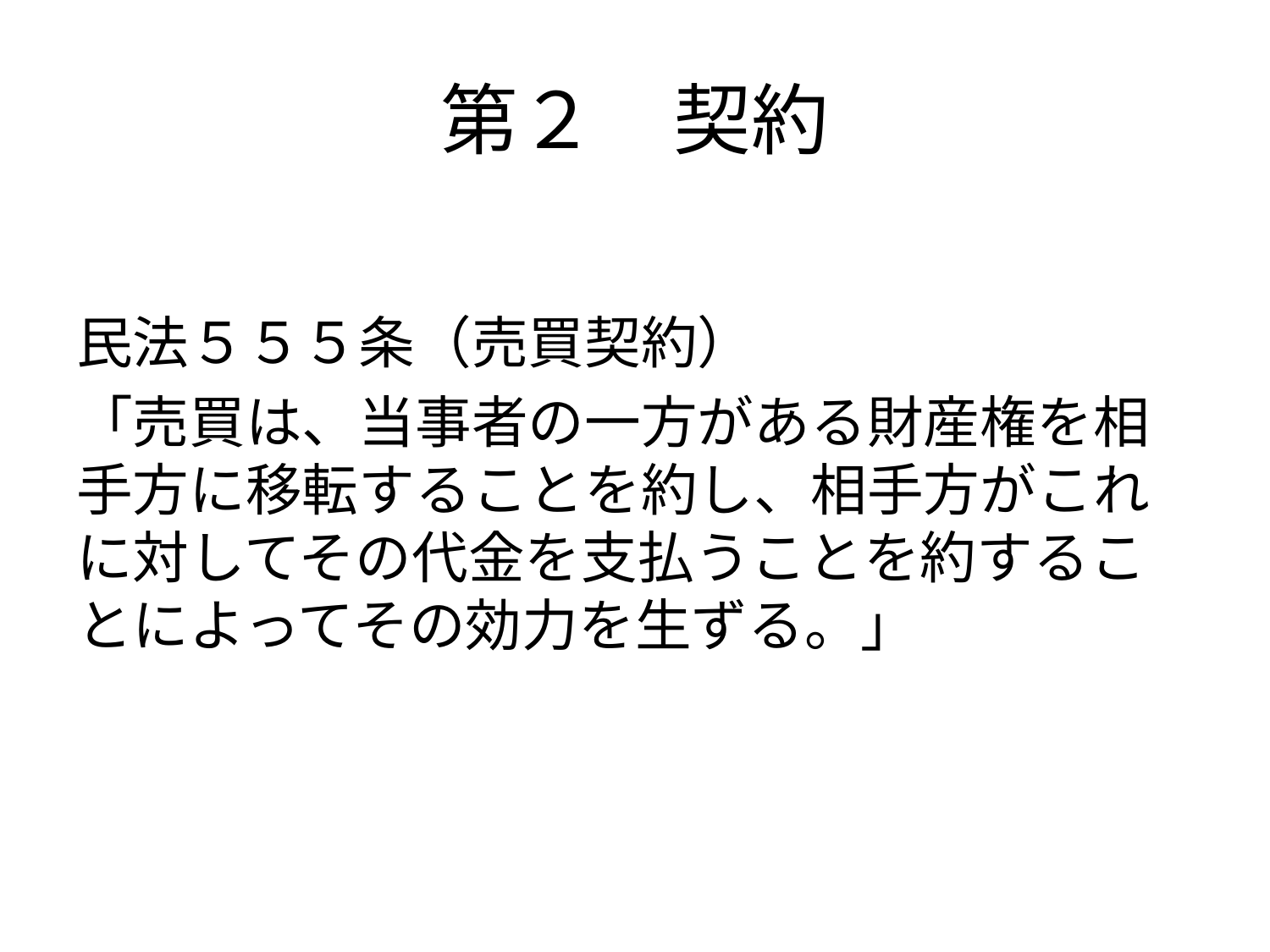

# 第２　契約

民法５５５条（売買契約）
「売買は、当事者の一方がある財産権を相手方に移転することを約し、相手方がこれに対してその代金を支払うことを約することによってその効力を生ずる。」